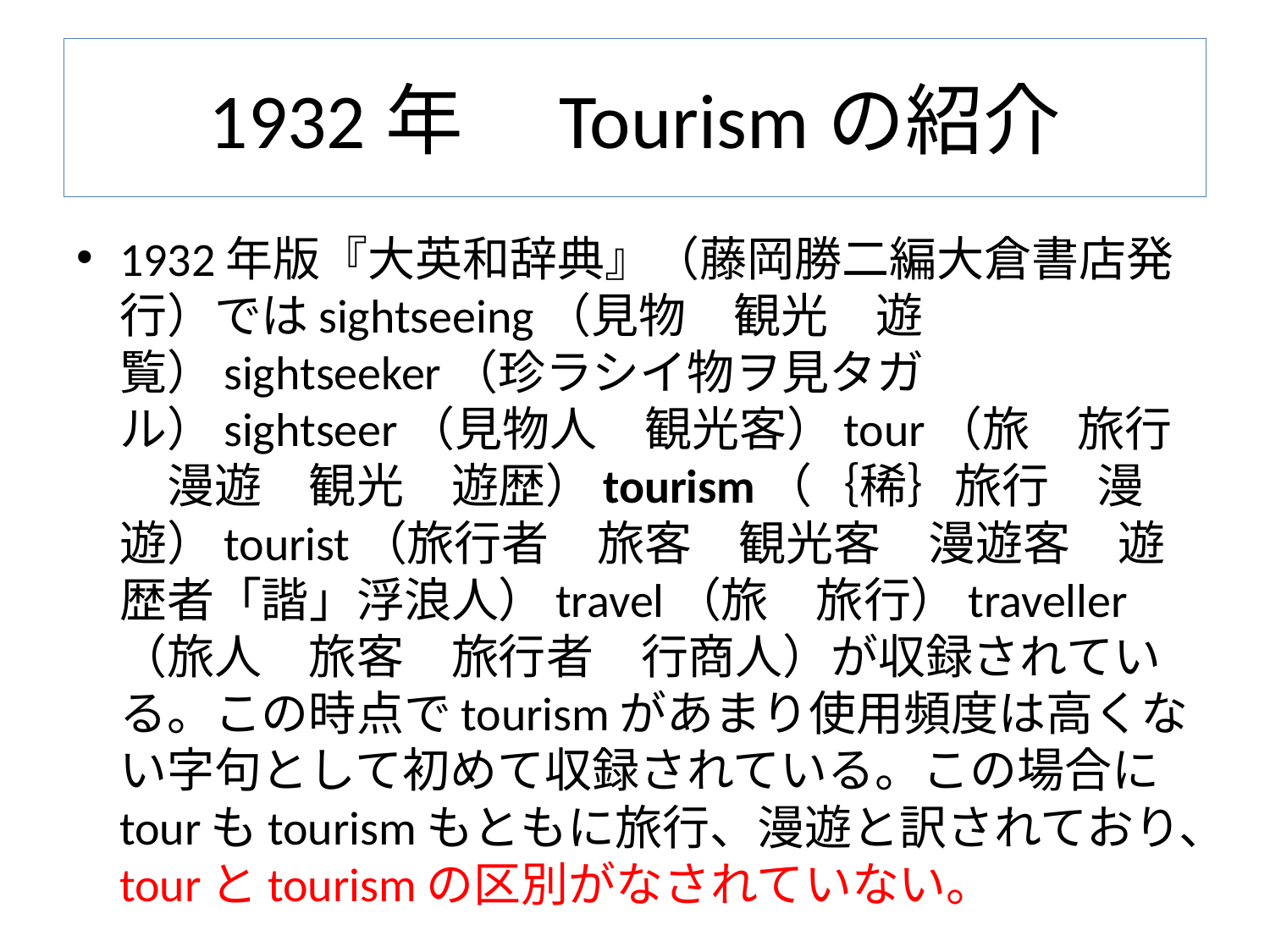

# 1932年　Tourismの紹介
1932年版『大英和辞典』（藤岡勝二編大倉書店発行）ではsightseeing（見物　観光　遊覧）sightseeker（珍ラシイ物ヲ見タガル）sightseer（見物人　観光客）tour（旅　旅行　漫遊　観光　遊歴）tourism（｛稀｝旅行　漫遊）tourist（旅行者　旅客　観光客　漫遊客　遊歴者「諧」浮浪人）travel（旅　旅行）traveller（旅人　旅客　旅行者　行商人）が収録されている。この時点でtourismがあまり使用頻度は高くない字句として初めて収録されている。この場合にtourもtourismもともに旅行、漫遊と訳されており、tourとtourismの区別がなされていない。